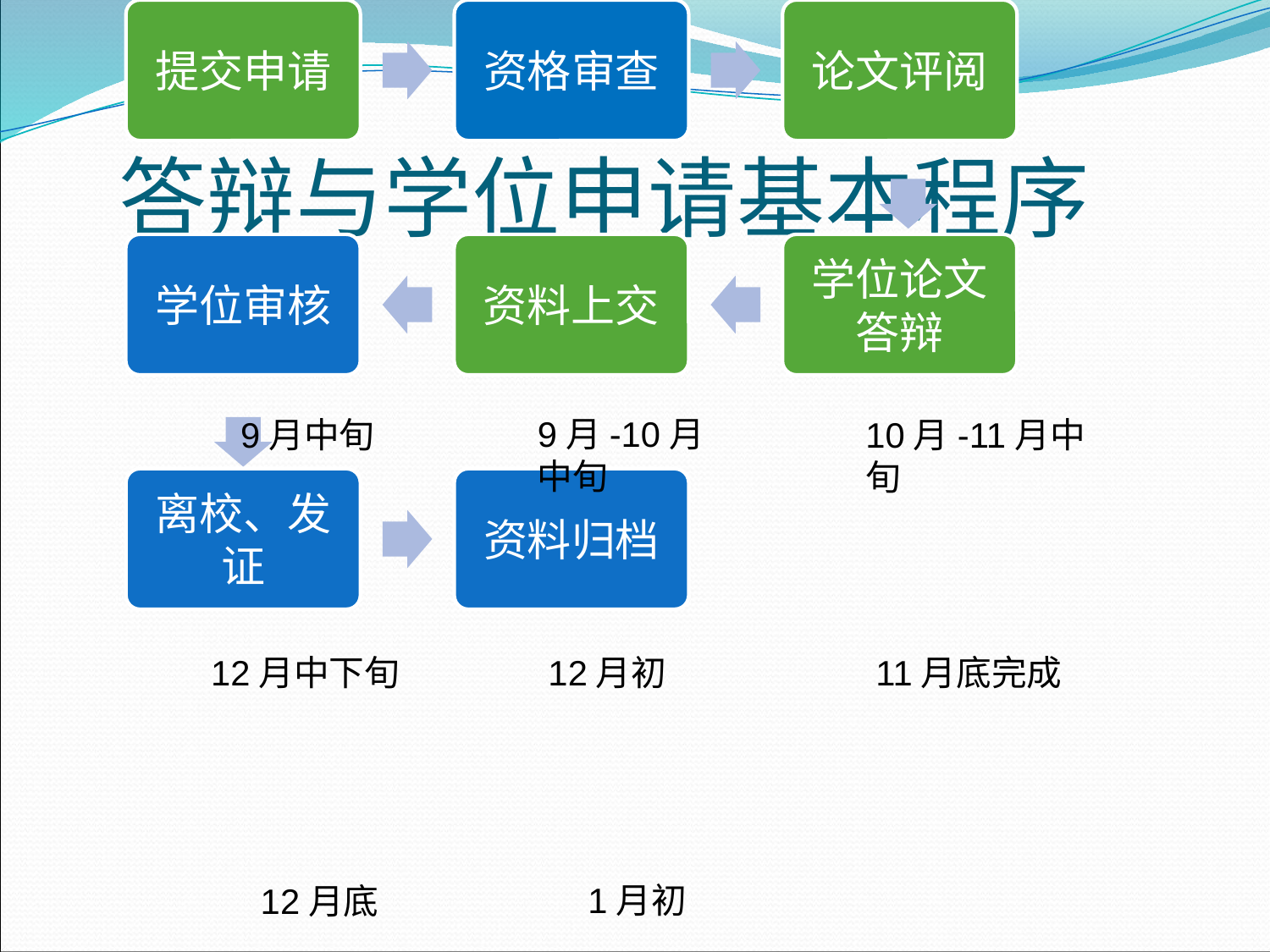

# 答辩与学位申请基本程序
提交申请

资格审查

论文评阅

学位论文答辩

资料上交

学位审核

离校、发证

资料归档
9月-10月中旬
9月中旬
10月-11月中旬
12月中下旬
12月初
11月底完成
1月初
12月底